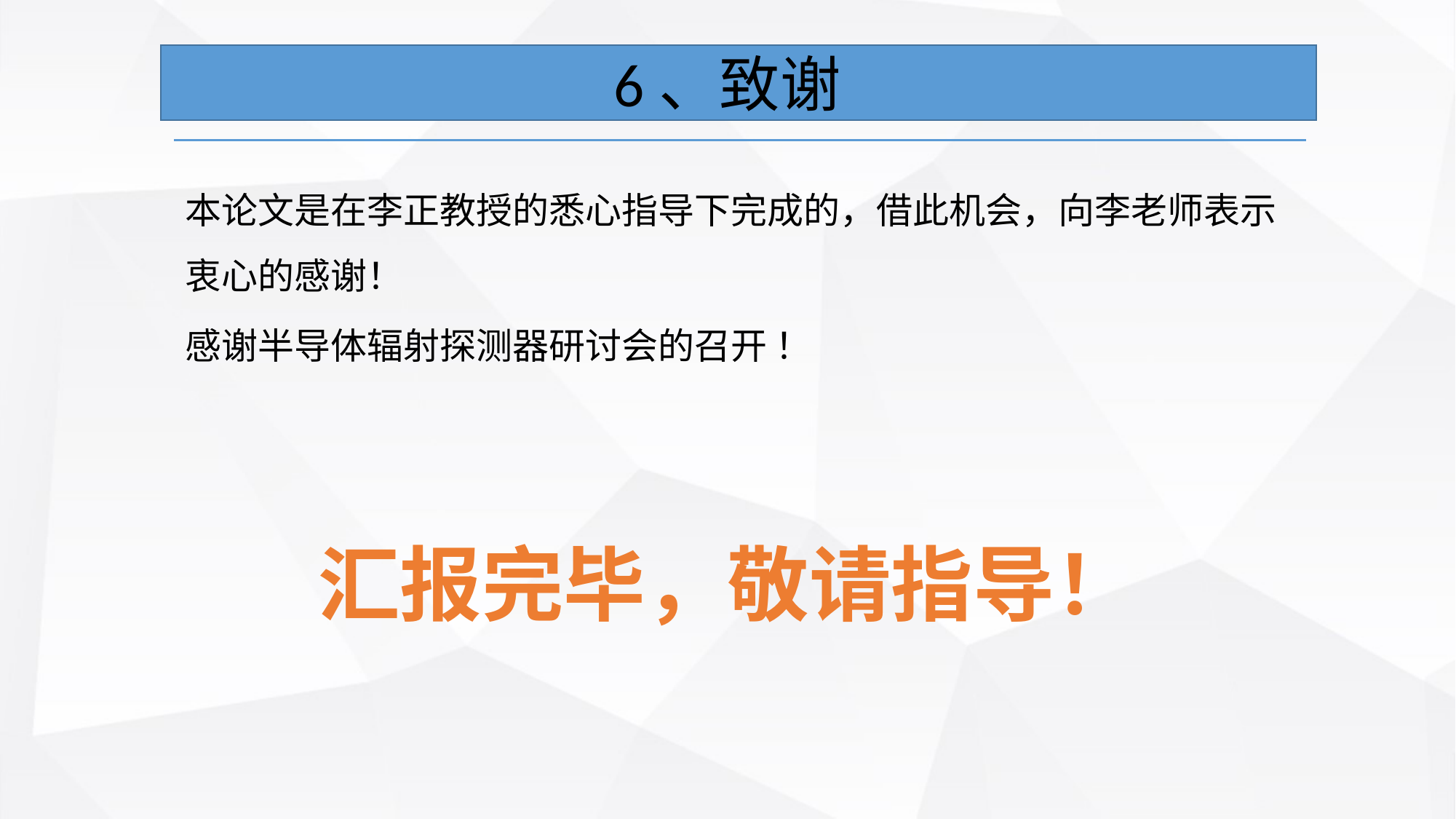

6、致谢

本论文是在李正教授的悉心指导下完成的，借此机会，向李老师表示衷心的感谢！
感谢半导体辐射探测器研讨会的召开 ！
汇报完毕，敬请指导！